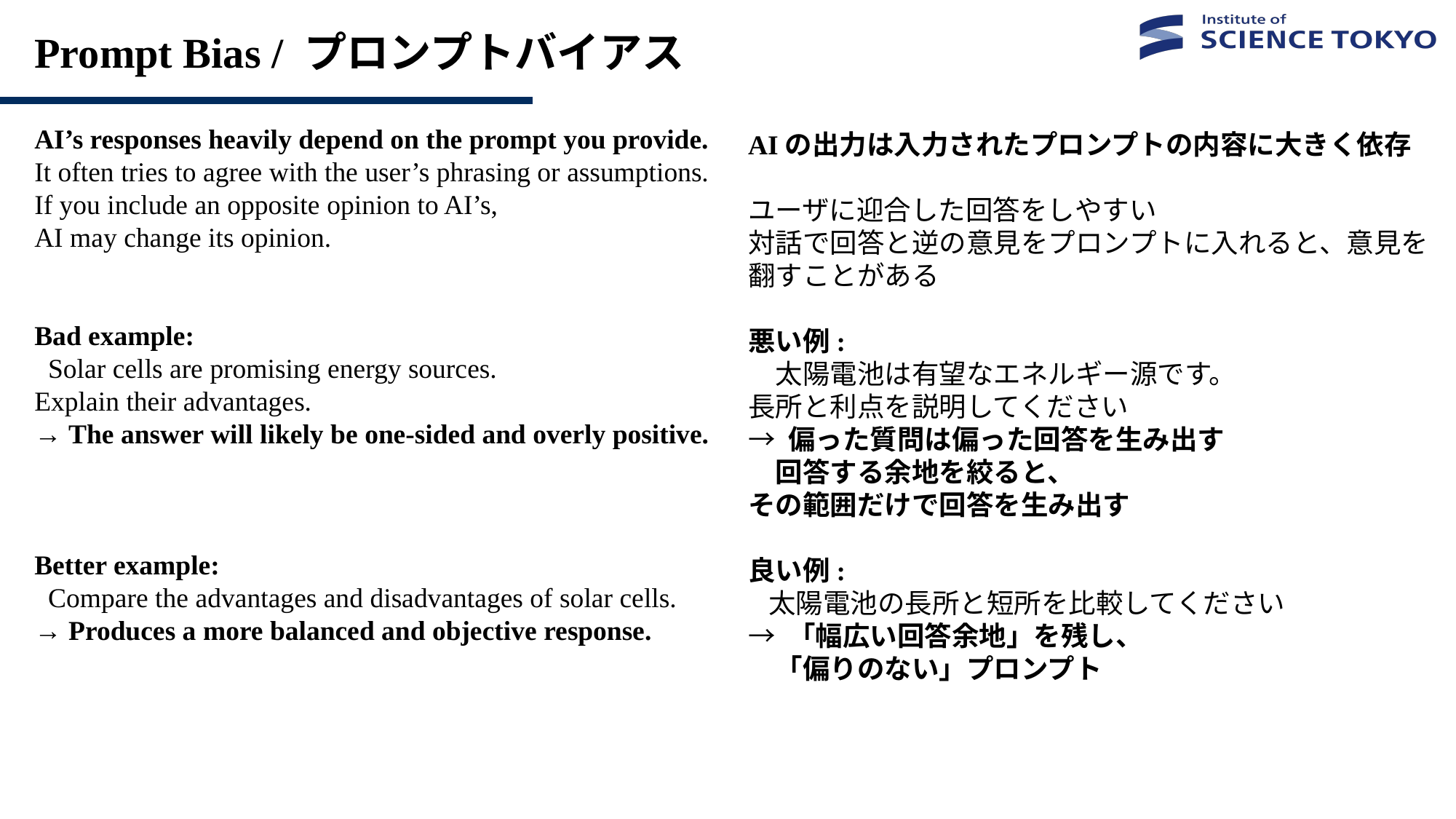

# Prompt Bias / プロンプトバイアス
AI’s responses heavily depend on the prompt you provide.
It often tries to agree with the user’s phrasing or assumptions.
If you include an opposite opinion to AI’s,
AI may change its opinion.

Bad example:
  Solar cells are promising energy sources.
Explain their advantages.
→ The answer will likely be one-sided and overly positive.

Better example:
  Compare the advantages and disadvantages of solar cells.
→ Produces a more balanced and objective response.
AIの出力は入力されたプロンプトの内容に大きく依存

ユーザに迎合した回答をしやすい
対話で回答と逆の意見をプロンプトに入れると、意見を翻すことがある

悪い例:
　太陽電池は有望なエネルギー源です。
長所と利点を説明してください
→ 偏った質問は偏った回答を生み出す
　回答する余地を絞ると、
その範囲だけで回答を生み出す

良い例:
  太陽電池の長所と短所を比較してください
→ 「幅広い回答余地」を残し、
　「偏りのない」プロンプト